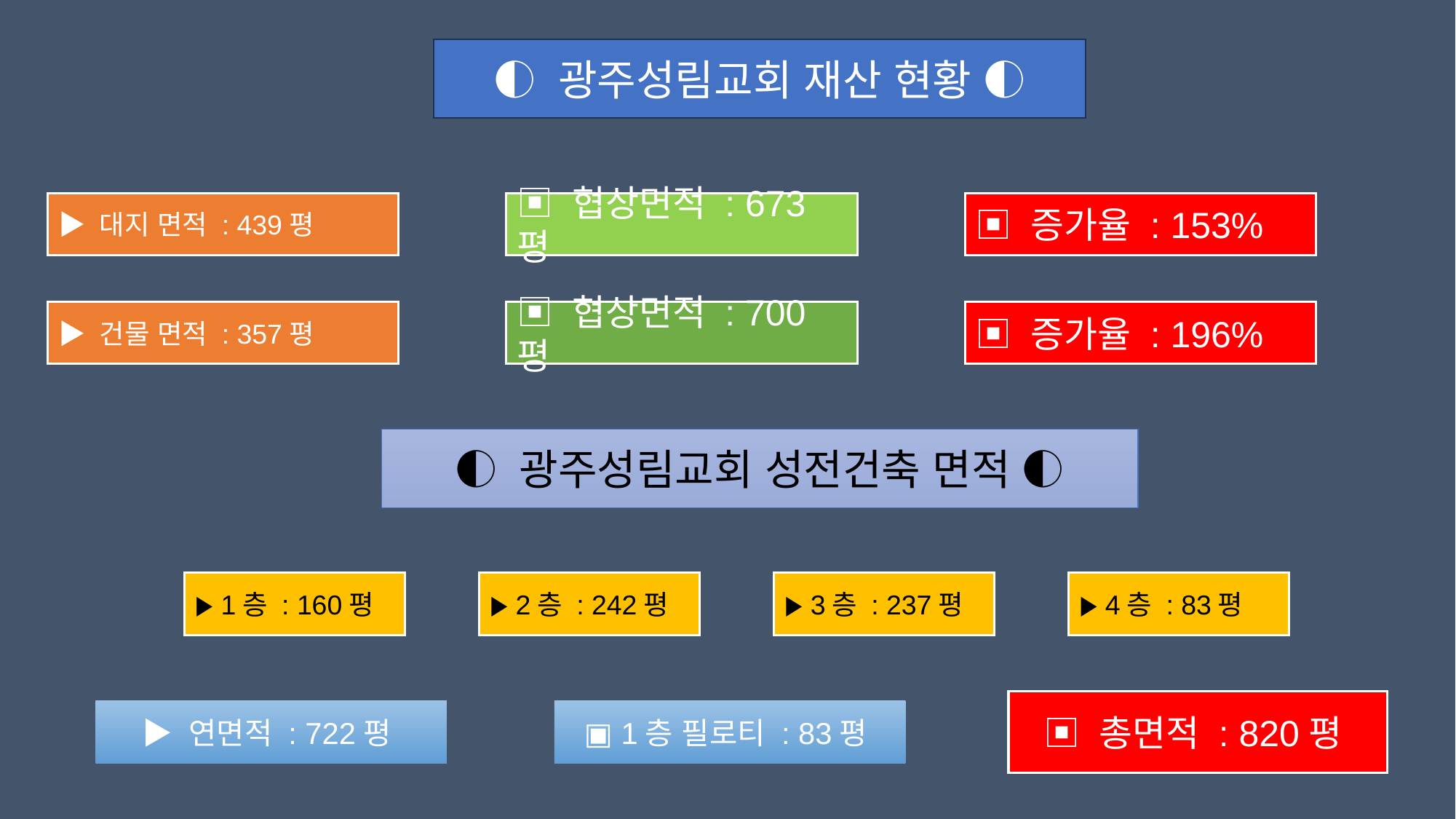

◐ 광주성림교회 재산 현황 ◐
▣ 협상면적 : 673평
▶ 대지 면적 : 439평
▣ 증가율 : 153%
▣ 협상면적 : 700평
▶ 건물 면적 : 357평
▣ 증가율 : 196%
◐ 광주성림교회 성전건축 면적 ◐
▶ 4층 : 83평
▶ 2층 : 242평
▶ 3층 : 237평
▶ 1층 : 160평
▣ 총면적 : 820평
▣ 1층 필로티 : 83평
▶ 연면적 : 722평